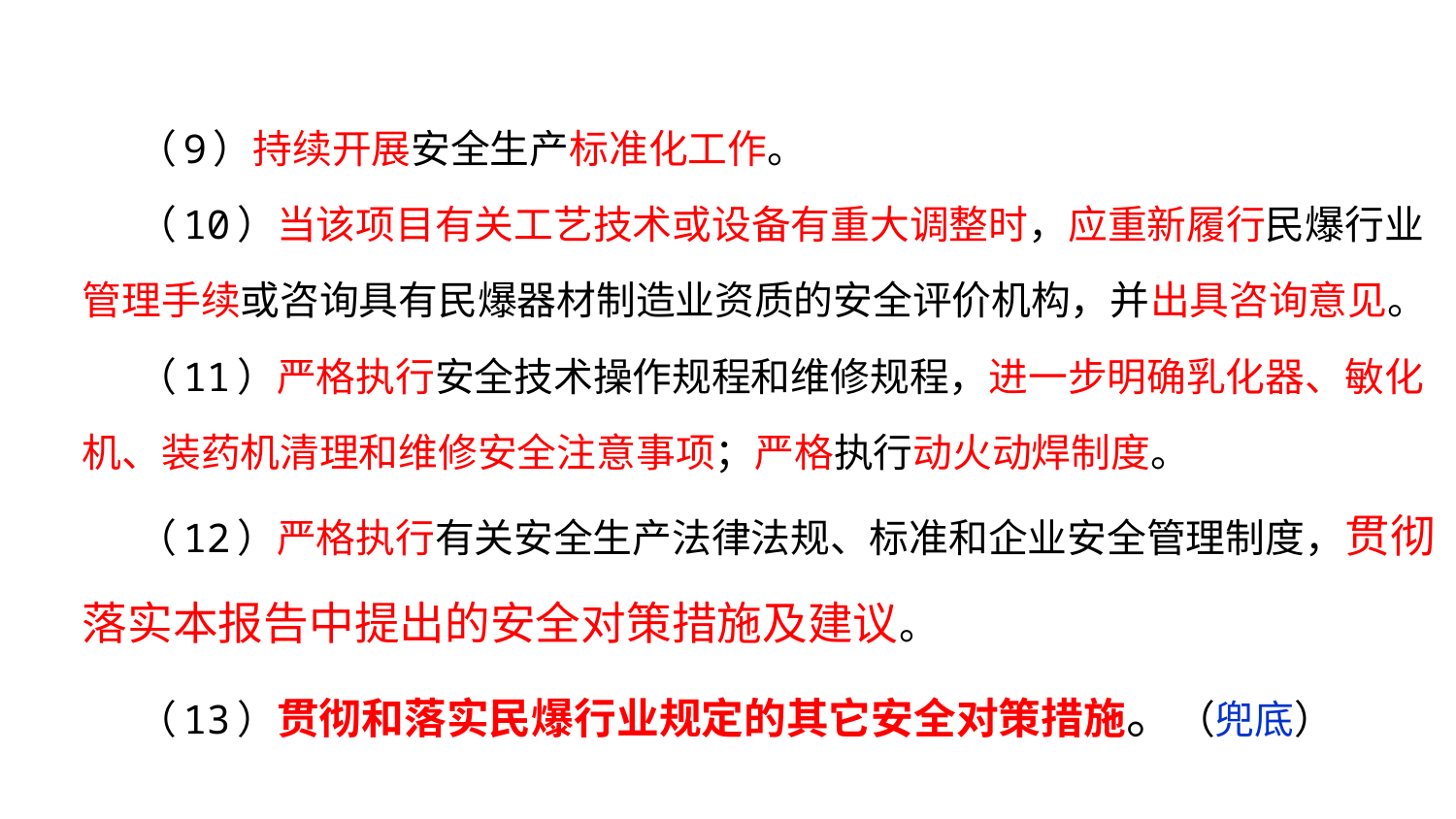

（9）持续开展安全生产标准化工作。
（10）当该项目有关工艺技术或设备有重大调整时，应重新履行民爆行业管理手续或咨询具有民爆器材制造业资质的安全评价机构，并出具咨询意见。
（11）严格执行安全技术操作规程和维修规程，进一步明确乳化器、敏化机、装药机清理和维修安全注意事项；严格执行动火动焊制度。
（12）严格执行有关安全生产法律法规、标准和企业安全管理制度，贯彻落实本报告中提出的安全对策措施及建议。
（13）贯彻和落实民爆行业规定的其它安全对策措施。（兜底）